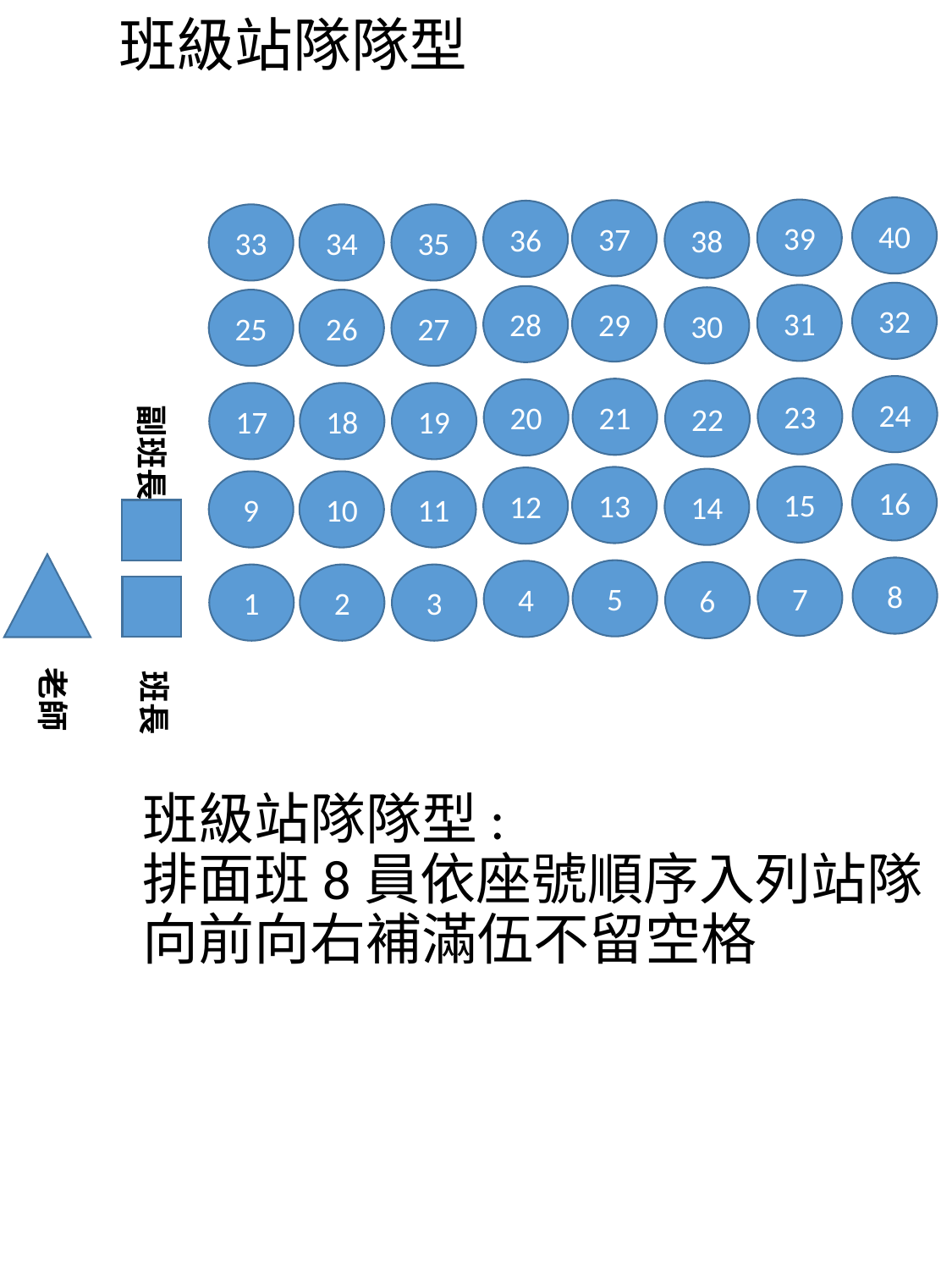

# 班級站隊隊型

40
39
37
36
38
35
34
33
32
31
29
28
30
27
26
25
24
23
21
20
22
19
18
17
副班長
16
15
13
12
14
11
10
9

8
7
5
4
6
3
2
1

老師
班長
班級站隊隊型:
排面班8員依座號順序入列站隊
向前向右補滿伍不留空格